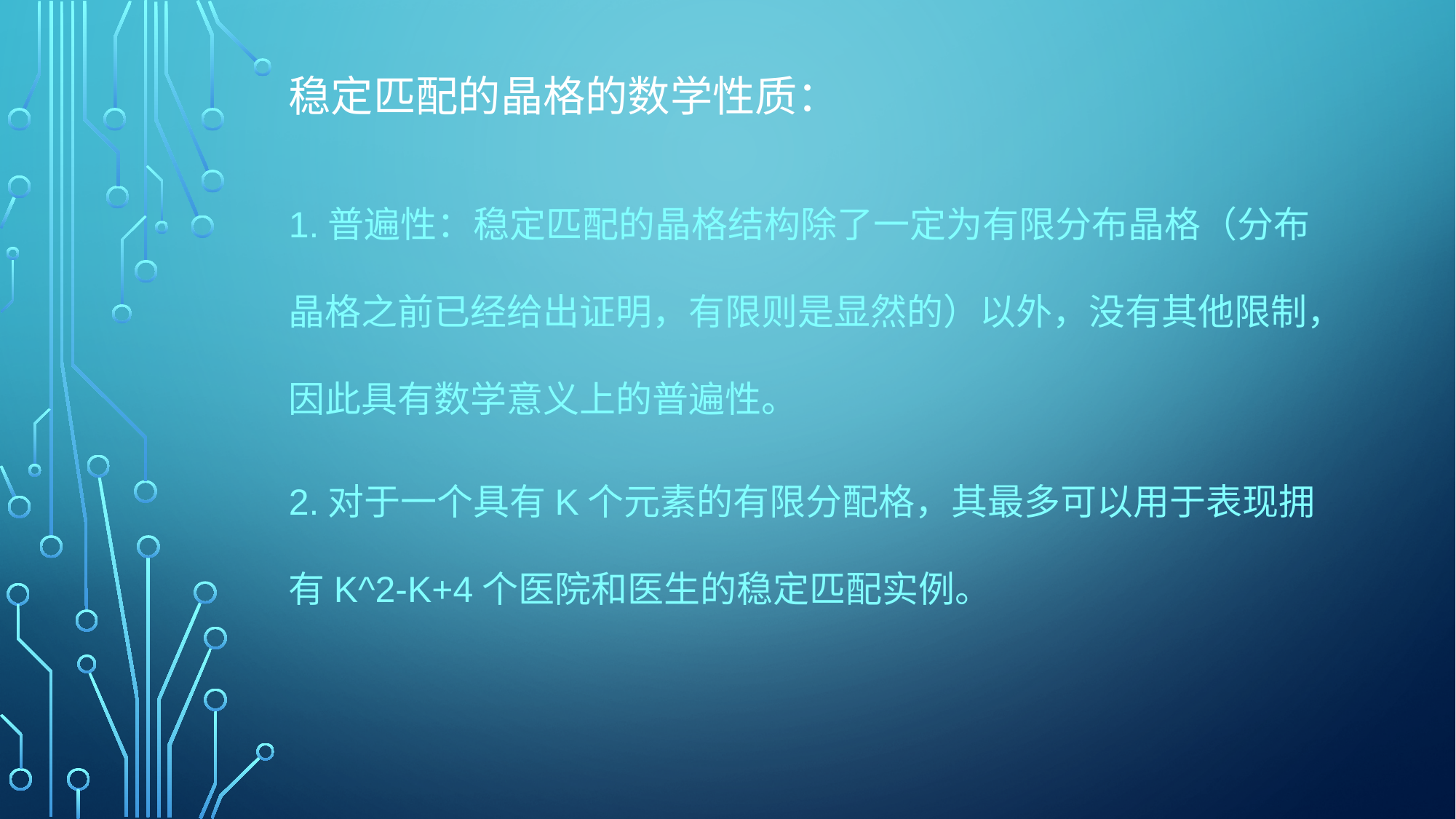

# 稳定匹配的晶格的数学性质：
1.普遍性：稳定匹配的晶格结构除了一定为有限分布晶格（分布晶格之前已经给出证明，有限则是显然的）以外，没有其他限制，因此具有数学意义上的普遍性。
2.对于一个具有k个元素的有限分配格，其最多可以用于表现拥有k^2-k+4个医院和医生的稳定匹配实例。